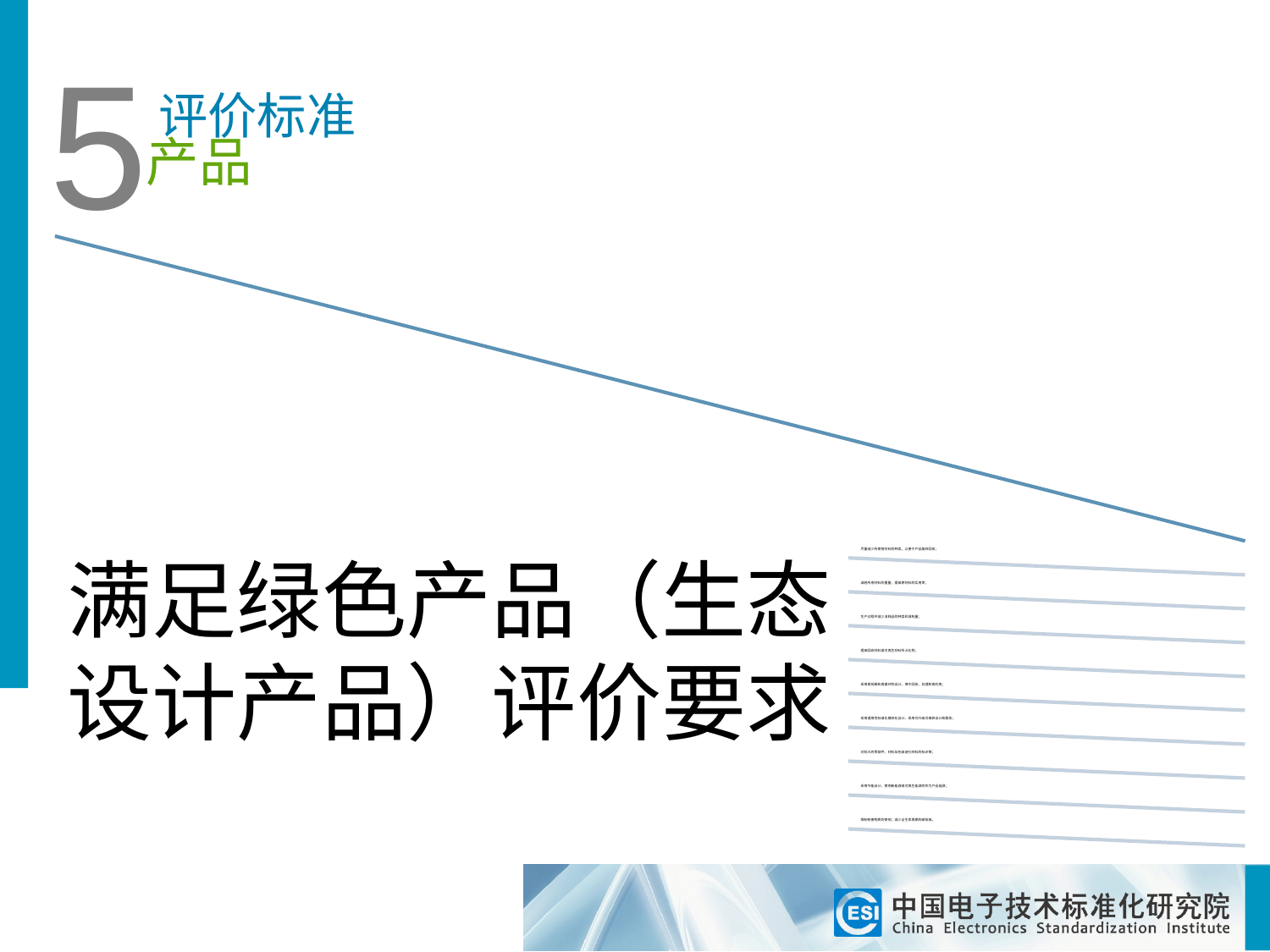

5
评价标准
产品
满足绿色产品（生态设计产品）评价要求
减轻所用材料的重量，提高原材料的实用率；
生产过程中减少消耗品的种类和消耗量；
提高回收材料或可再生材料所占比例；
采用易拆解和再循环的设计，便于回收、处理和再利用；
采用通用性标准化模块化设计、采用可升级可维修设计和服务；
对较大的零部件、材料及包装进行材料的标识等；
采用节能设计，使用新能源或可再生能源的作为产品能源；
限制有害物质的使用；减少全生命周期的碳排放。
尽量减少所使用材料的种类，以便于产品废弃回收；